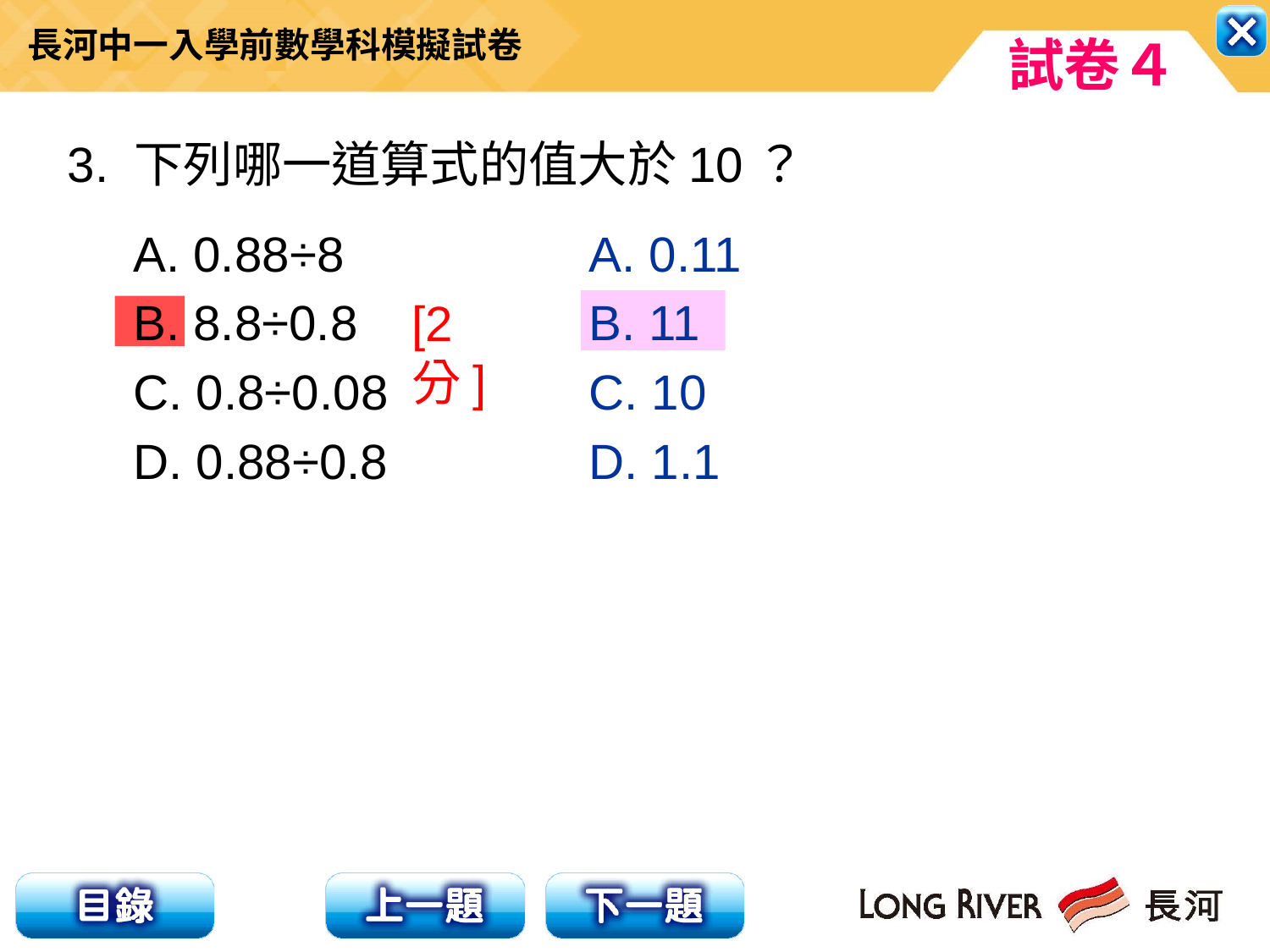

3. 下列哪一道算式的值大於10？
A. 0.88÷8
B. 8.8÷0.8
C. 0.8÷0.08
D. 0.88÷0.8
A. 0.11
B. 11
C. 10
D. 1.1
[2分]